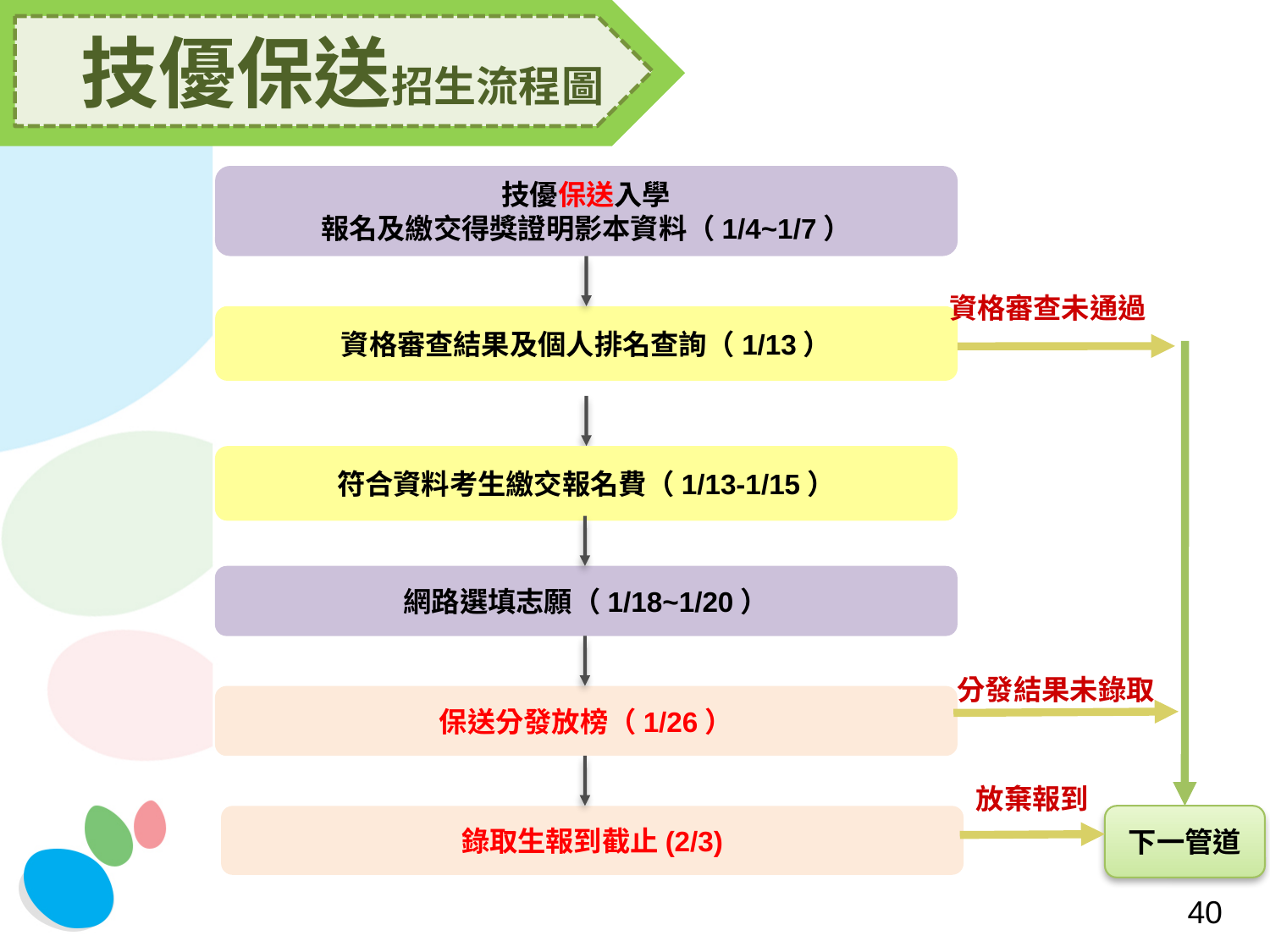

技優保送招生流程圖
技優保送入學
報名及繳交得獎證明影本資料（1/4~1/7）

資格審查未通過
資格審查結果及個人排名查詢（1/13）

符合資料考生繳交報名費（1/13-1/15）

網路選填志願（1/18~1/20）

分發結果未錄取
保送分發放榜（1/26）

放棄報到
下一管道
錄取生報到截止(2/3)